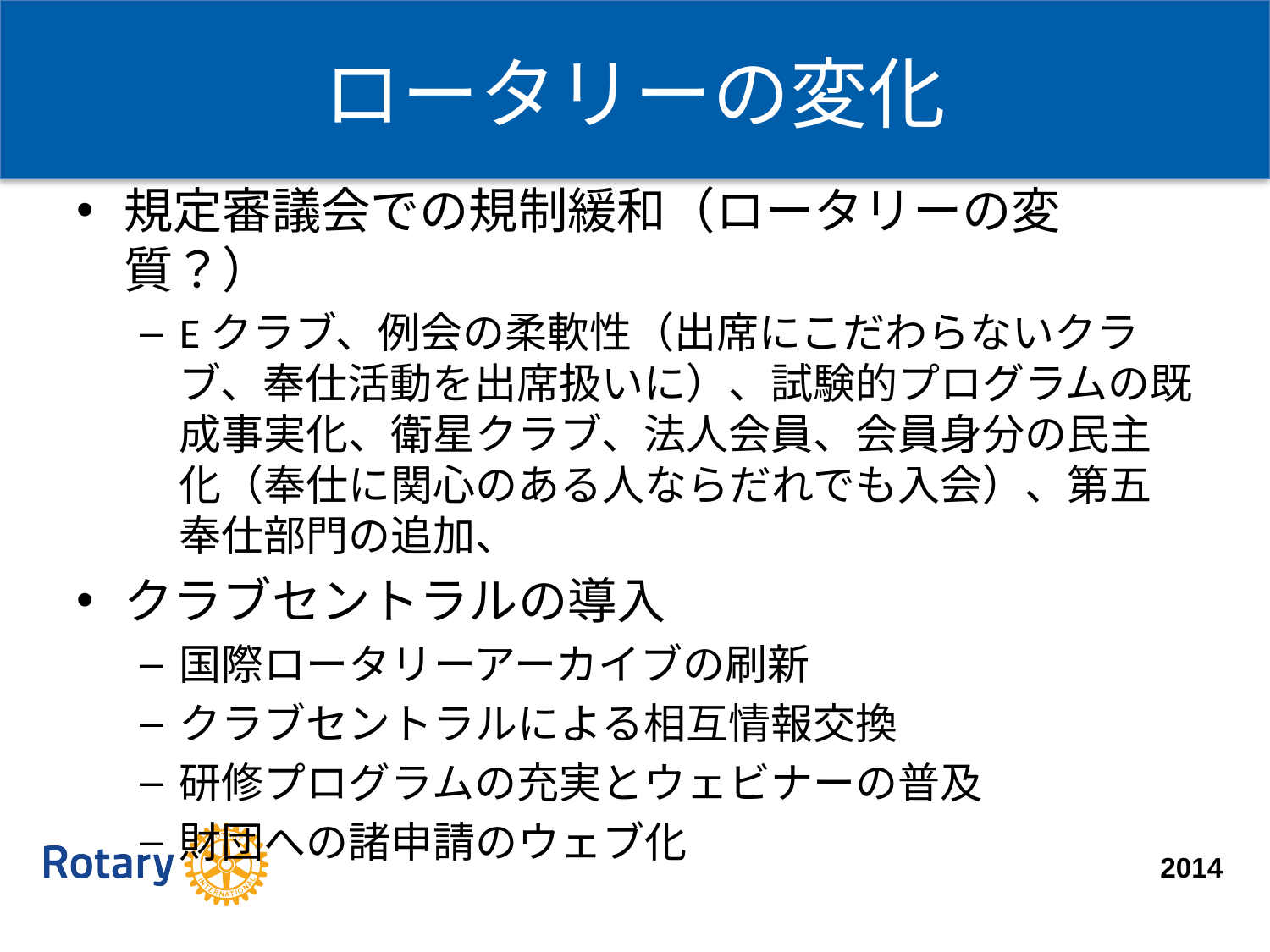

# ロータリーの変化
規定審議会での規制緩和（ロータリーの変質？）
Eクラブ、例会の柔軟性（出席にこだわらないクラブ、奉仕活動を出席扱いに）、試験的プログラムの既成事実化、衛星クラブ、法人会員、会員身分の民主化（奉仕に関心のある人ならだれでも入会）、第五奉仕部門の追加、
クラブセントラルの導入
国際ロータリーアーカイブの刷新
クラブセントラルによる相互情報交換
研修プログラムの充実とウェビナーの普及
財団への諸申請のウェブ化